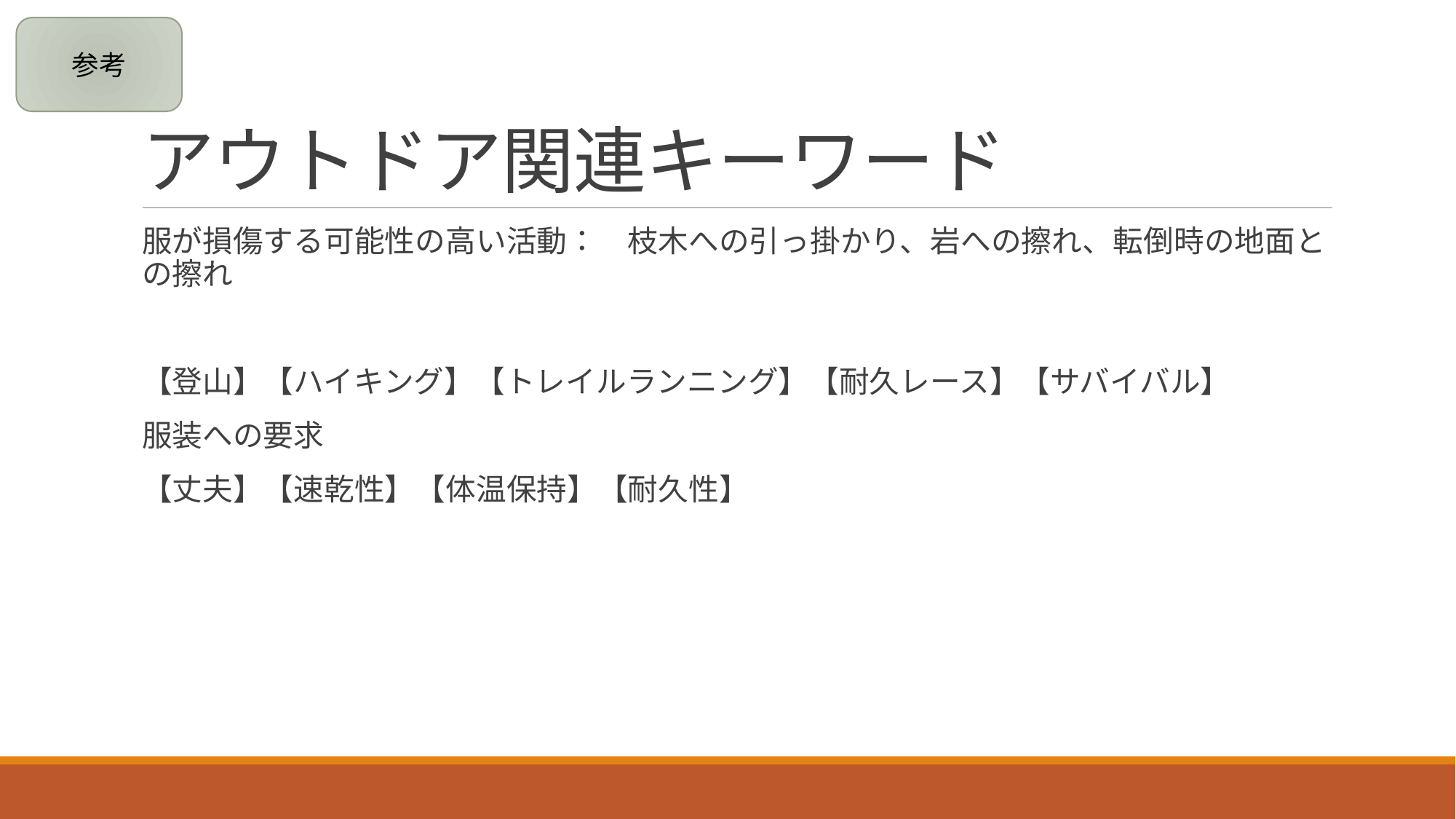

参考
# アウトドア関連キーワード
服が損傷する可能性の高い活動：　枝木への引っ掛かり、岩への擦れ、転倒時の地面との擦れ

【登山】【ハイキング】【トレイルランニング】【耐久レース】【サバイバル】
服装への要求
【丈夫】【速乾性】【体温保持】【耐久性】